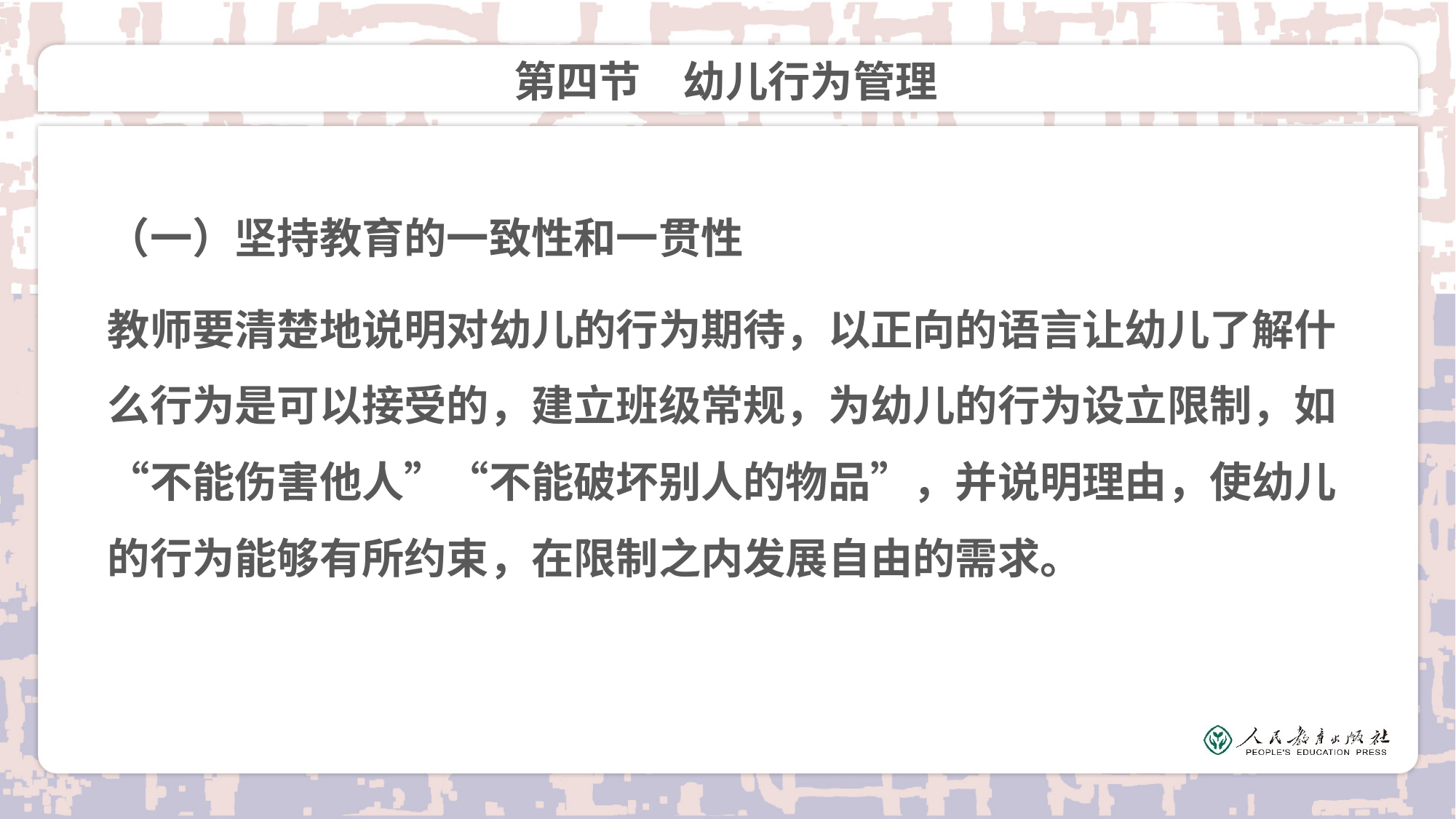

# 第四节　幼儿行为管理
（一）坚持教育的一致性和一贯性
教师要清楚地说明对幼儿的行为期待，以正向的语言让幼儿了解什么行为是可以接受的，建立班级常规，为幼儿的行为设立限制，如“不能伤害他人”“不能破坏别人的物品”，并说明理由，使幼儿的行为能够有所约束，在限制之内发展自由的需求。